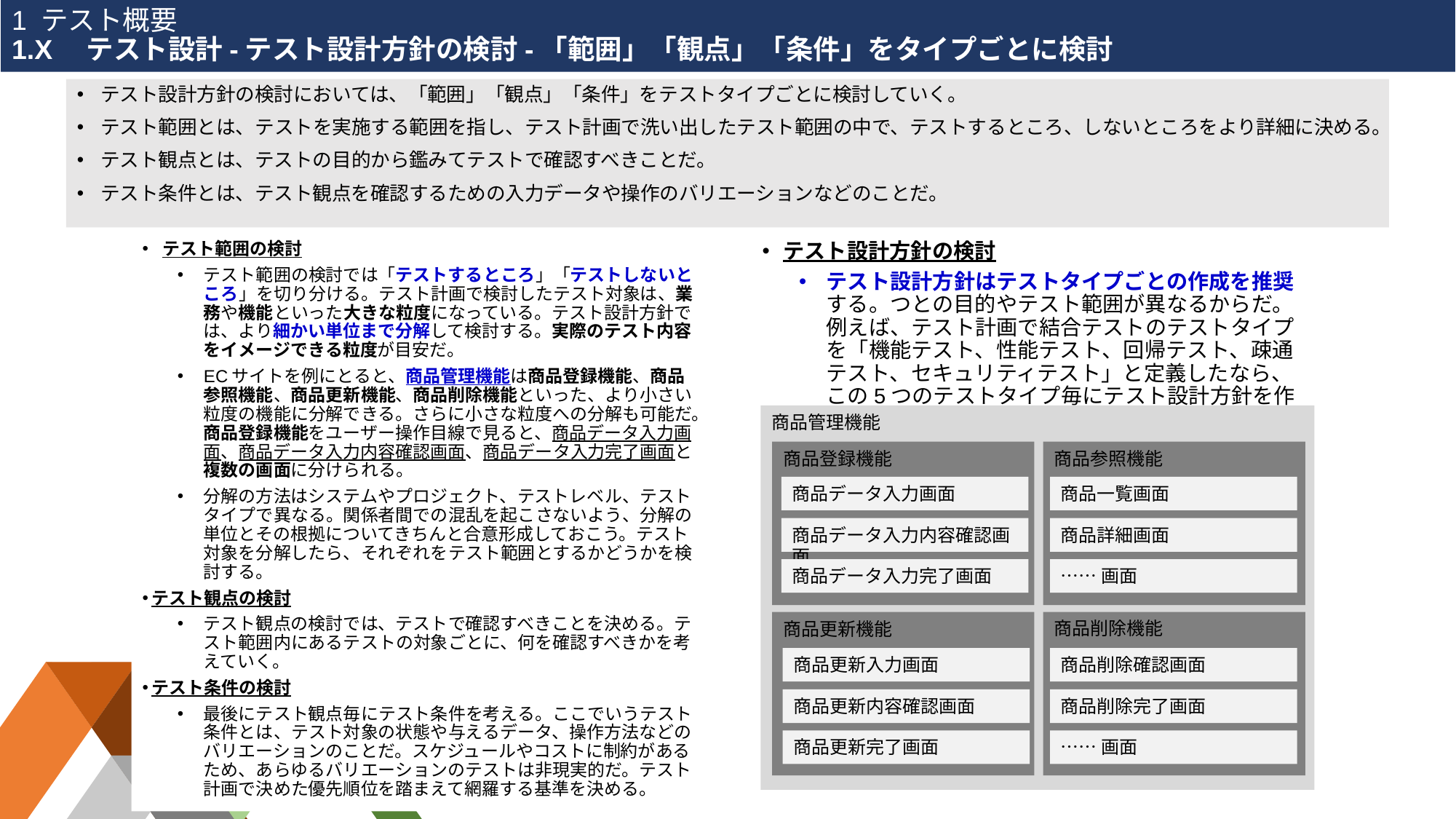

# 1 テスト概要 1.X　テスト設計-テスト設計方針の検討-「範囲」「観点」「条件」をタイプごとに検討
テスト設計方針の検討においては、「範囲」「観点」「条件」をテストタイプごとに検討していく。
テスト範囲とは、テストを実施する範囲を指し、テスト計画で洗い出したテスト範囲の中で、テストするところ、しないところをより詳細に決める。
テスト観点とは、テストの目的から鑑みてテストで確認すべきことだ。
テスト条件とは、テスト観点を確認するための入力データや操作のバリエーションなどのことだ。
テスト範囲の検討
テスト範囲の検討では「テストするところ」「テストしないところ」を切り分ける。テスト計画で検討したテスト対象は、業務や機能といった大きな粒度になっている。テスト設計方針では、より細かい単位まで分解して検討する。実際のテスト内容をイメージできる粒度が目安だ。
ECサイトを例にとると、商品管理機能は商品登録機能、商品参照機能、商品更新機能、商品削除機能といった、より小さい粒度の機能に分解できる。さらに小さな粒度への分解も可能だ。商品登録機能をユーザー操作目線で見ると、商品データ入力画面、商品データ入力内容確認画面、商品データ入力完了画面と複数の画面に分けられる。
分解の方法はシステムやプロジェクト、テストレベル、テストタイプで異なる。関係者間での混乱を起こさないよう、分解の単位とその根拠についてきちんと合意形成しておこう。テスト対象を分解したら、それぞれをテスト範囲とするかどうかを検討する。
テスト観点の検討
テスト観点の検討では、テストで確認すべきことを決める。テスト範囲内にあるテストの対象ごとに、何を確認すべきかを考えていく。
テスト条件の検討
最後にテスト観点毎にテスト条件を考える。ここでいうテスト条件とは、テスト対象の状態や与えるデータ、操作方法などのバリエーションのことだ。スケジュールやコストに制約があるため、あらゆるバリエーションのテストは非現実的だ。テスト計画で決めた優先順位を踏まえて網羅する基準を決める。
テスト設計方針の検討
テスト設計方針はテストタイプごとの作成を推奨する。つとの目的やテスト範囲が異なるからだ。例えば、テスト計画で結合テストのテストタイプを「機能テスト、性能テスト、回帰テスト、疎通テスト、セキュリティテスト」と定義したなら、この5つのテストタイプ毎にテスト設計方針を作成する。
商品管理機能
商品登録機能
商品参照機能
商品データ入力画面
商品一覧画面
商品データ入力内容確認画面
商品詳細画面
商品データ入力完了画面
……画面
商品削除機能
商品更新機能
商品更新入力画面
商品削除確認画面
商品更新内容確認画面
商品削除完了画面
商品更新完了画面
……画面